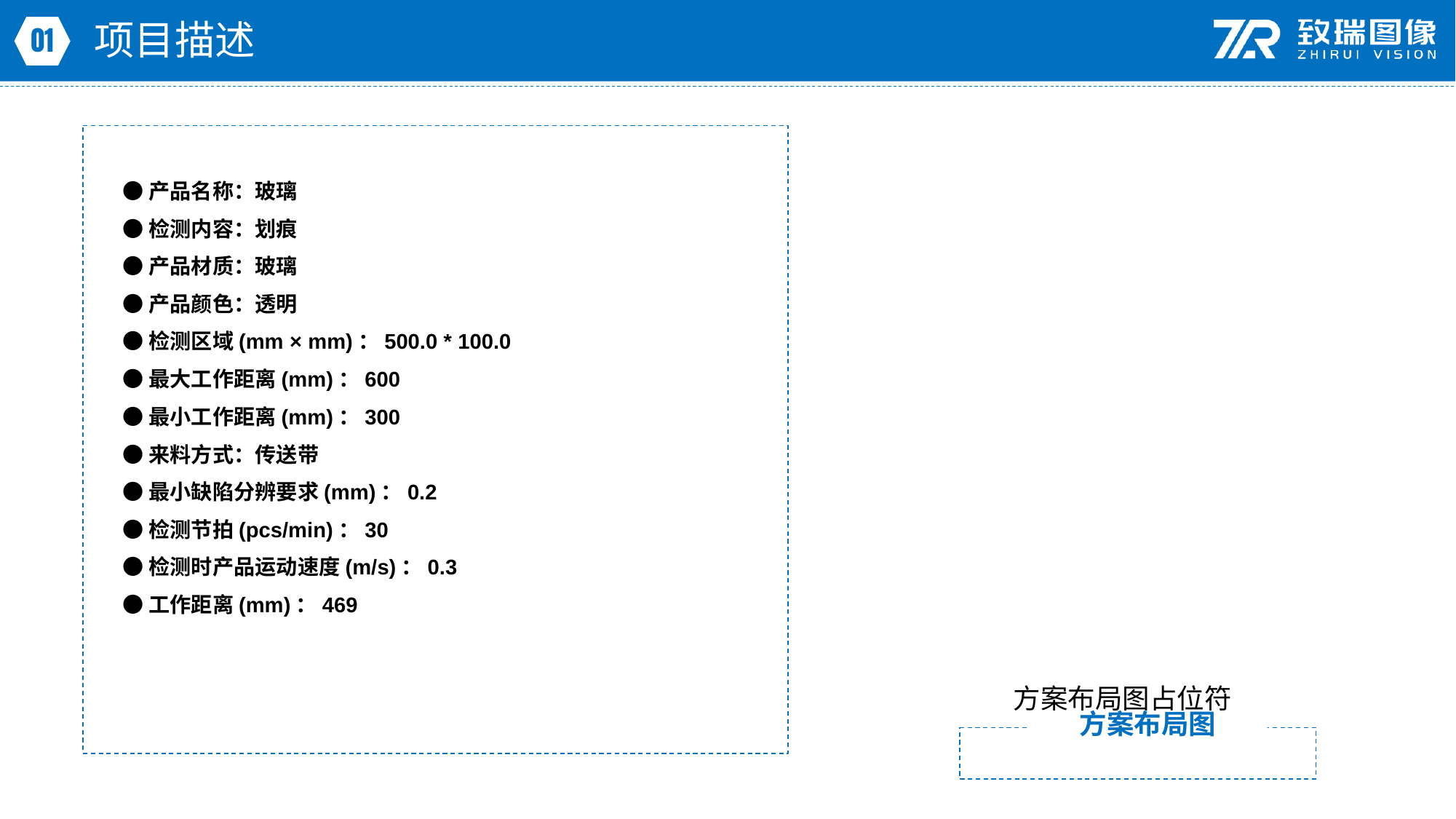

项目描述
01

●产品名称：玻璃
●检测内容：划痕
●产品材质：玻璃
●产品颜色：透明
●检测区域(mm × mm)：500.0 * 100.0
●最大工作距离(mm)：600
●最小工作距离(mm)：300
●来料方式：传送带
●最小缺陷分辨要求(mm)：0.2
●检测节拍(pcs/min)：30
●检测时产品运动速度(m/s)：0.3
●工作距离(mm)：469
方案布局图占位符
方案布局图